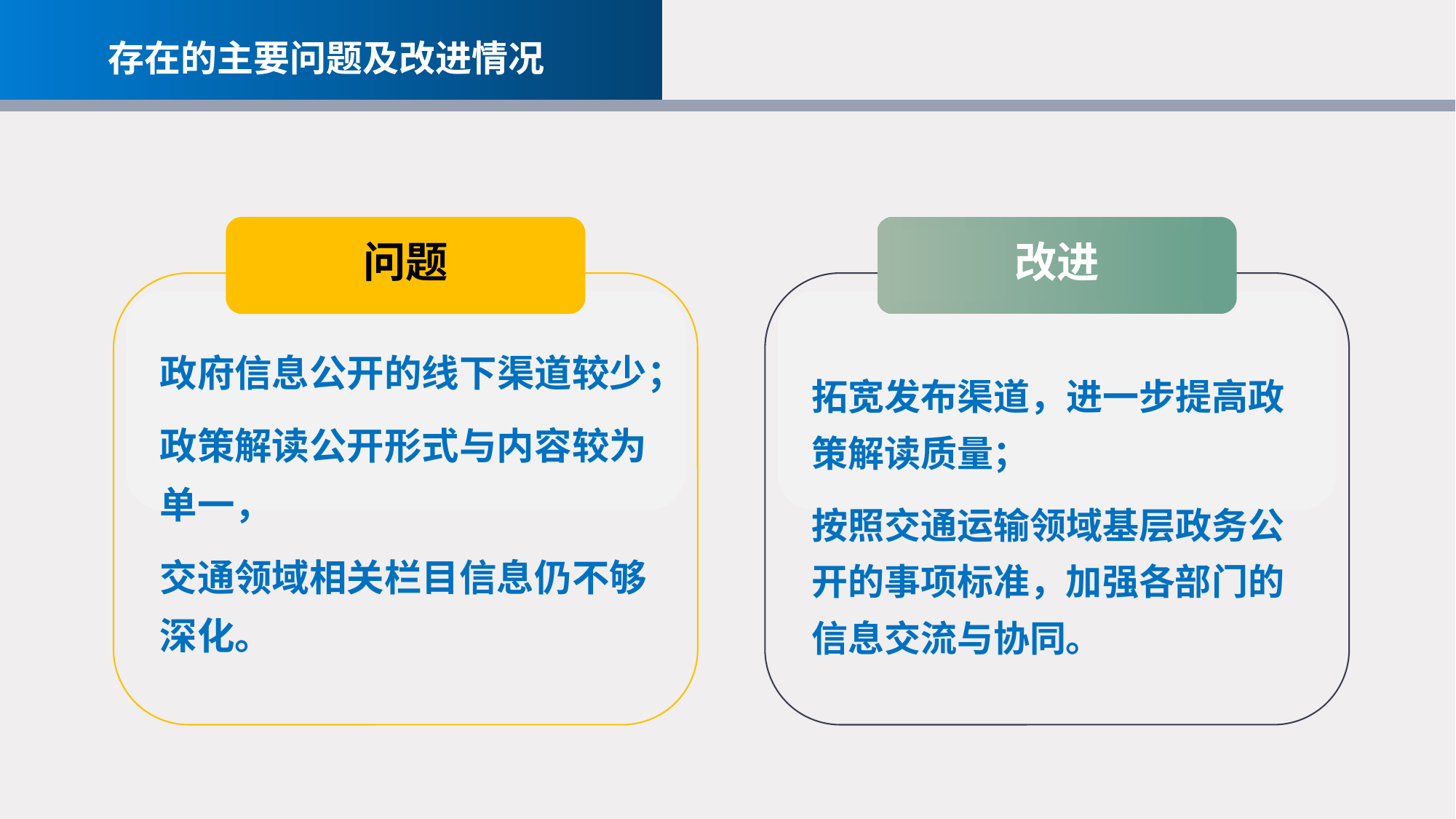

存在的主要问题及改进情况

问题
改进

拓宽发布渠道，进一步提高政策解读质量；
按照交通运输领域基层政务公开的事项标准，加强各部门的信息交流与协同。
政府信息公开的线下渠道较少；
政策解读公开形式与内容较为单一，
交通领域相关栏目信息仍不够深化。